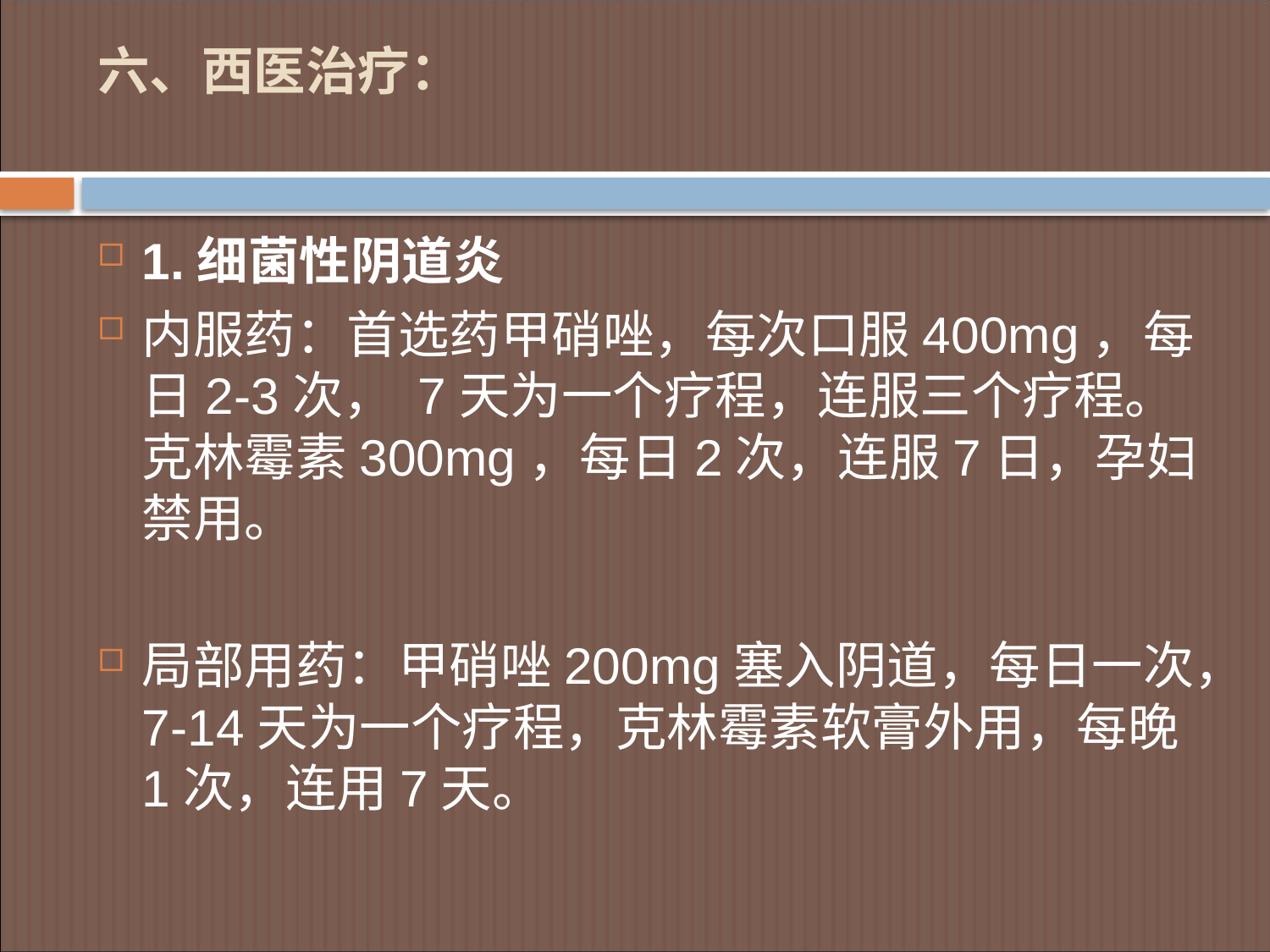

# 六、西医治疗：
1.细菌性阴道炎
内服药：首选药甲硝唑，每次口服400mg，每日2-3次， 7天为一个疗程，连服三个疗程。克林霉素300mg，每日2次，连服7日，孕妇禁用。

局部用药：甲硝唑200mg塞入阴道，每日一次，7-14天为一个疗程，克林霉素软膏外用，每晚1次，连用7天。